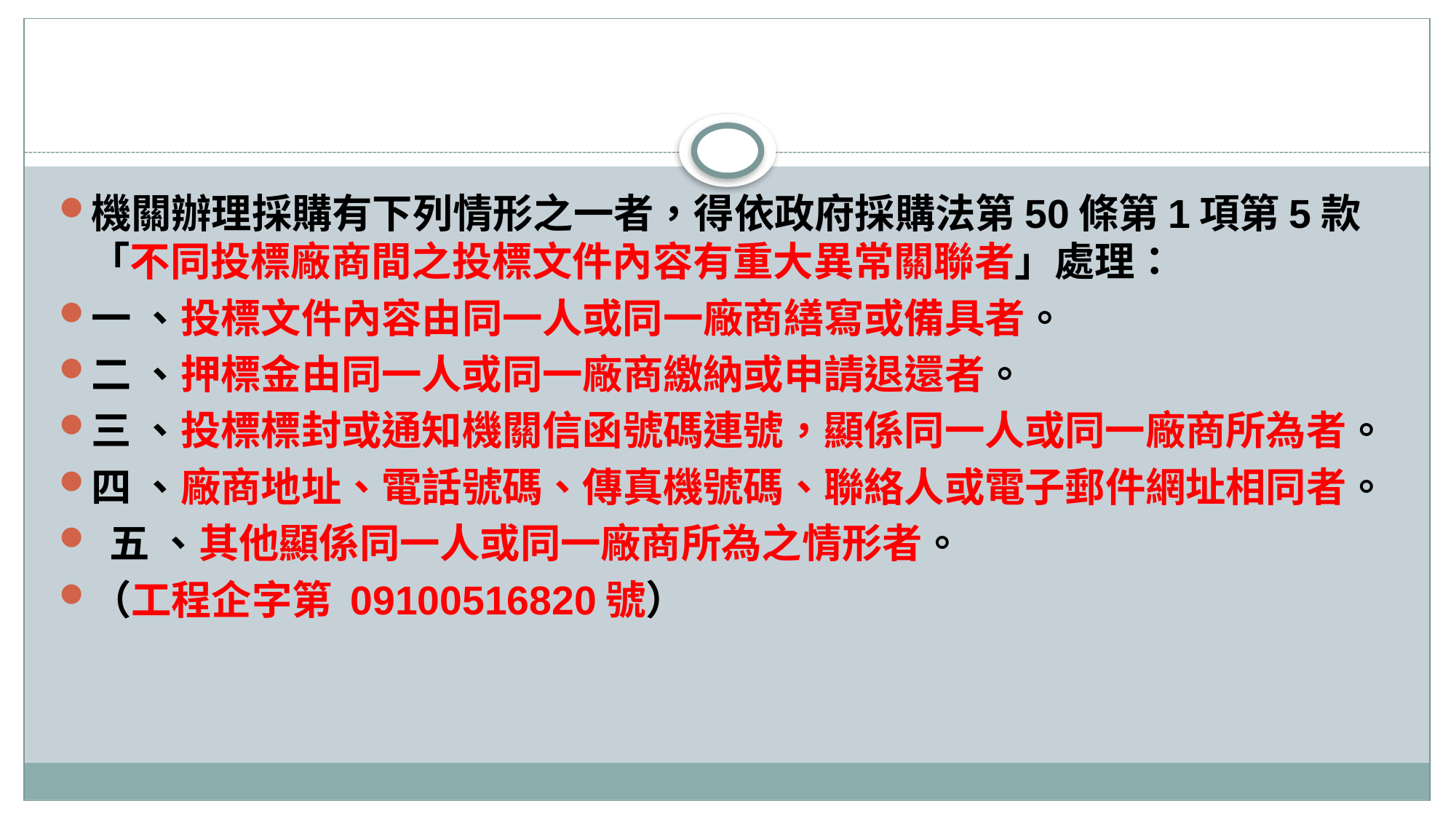

#
機關辦理採購有下列情形之一者，得依政府採購法第50條第1項第5款 「不同投標廠商間之投標文件內容有重大異常關聯者」處理：
一 、投標文件內容由同一人或同一廠商繕寫或備具者。
二 、押標金由同一人或同一廠商繳納或申請退還者。
三 、投標標封或通知機關信函號碼連號，顯係同一人或同一廠商所為者。
四 、廠商地址、電話號碼、傳真機號碼、聯絡人或電子郵件網址相同者。
 五 、其他顯係同一人或同一廠商所為之情形者。
（工程企字第 09100516820號）